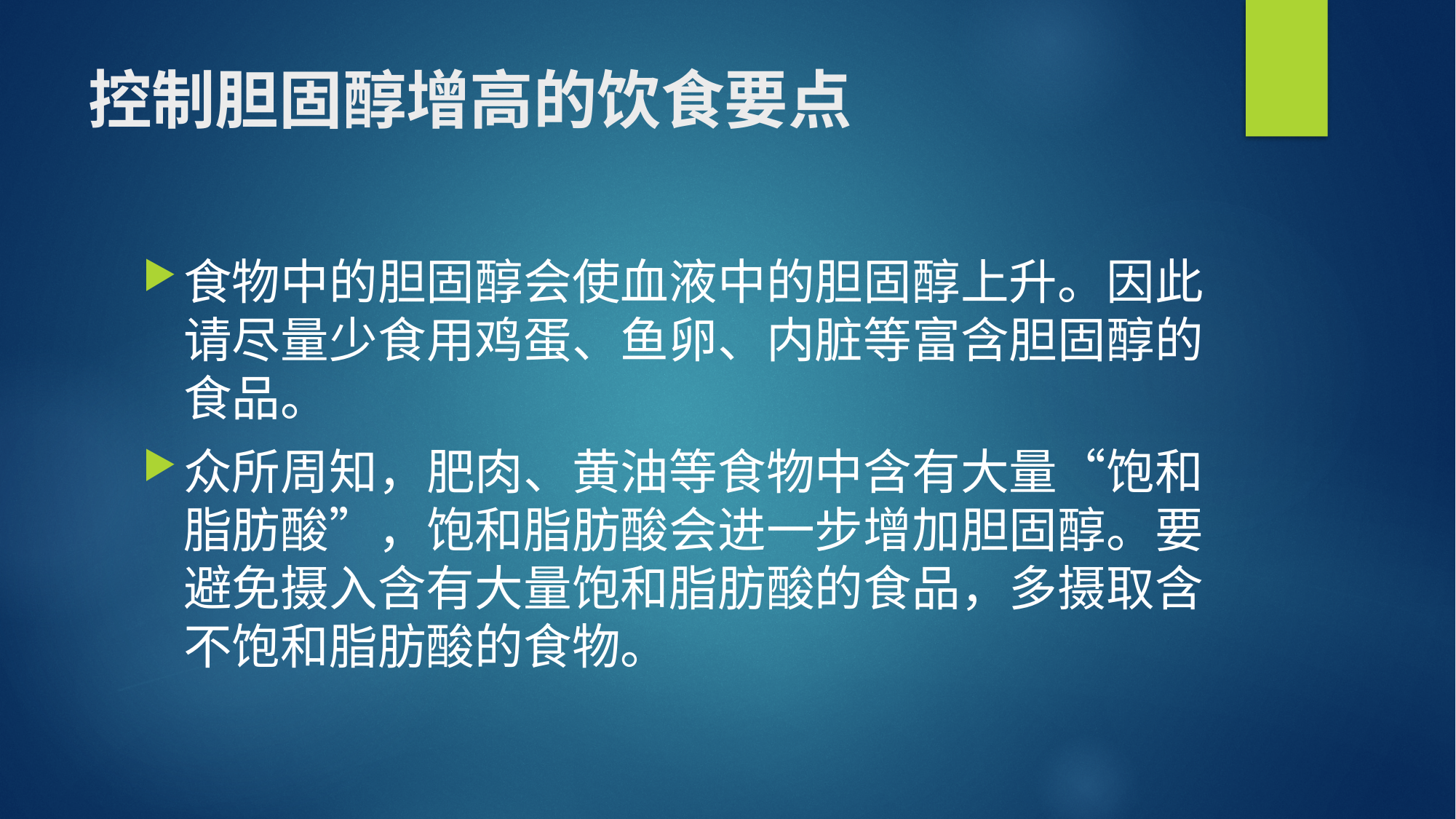

# 控制胆固醇增高的饮食要点
食物中的胆固醇会使血液中的胆固醇上升。因此请尽量少食用鸡蛋、鱼卵、内脏等富含胆固醇的食品。
众所周知，肥肉、黄油等食物中含有大量“饱和脂肪酸”，饱和脂肪酸会进一步增加胆固醇。要避免摄入含有大量饱和脂肪酸的食品，多摄取含不饱和脂肪酸的食物。